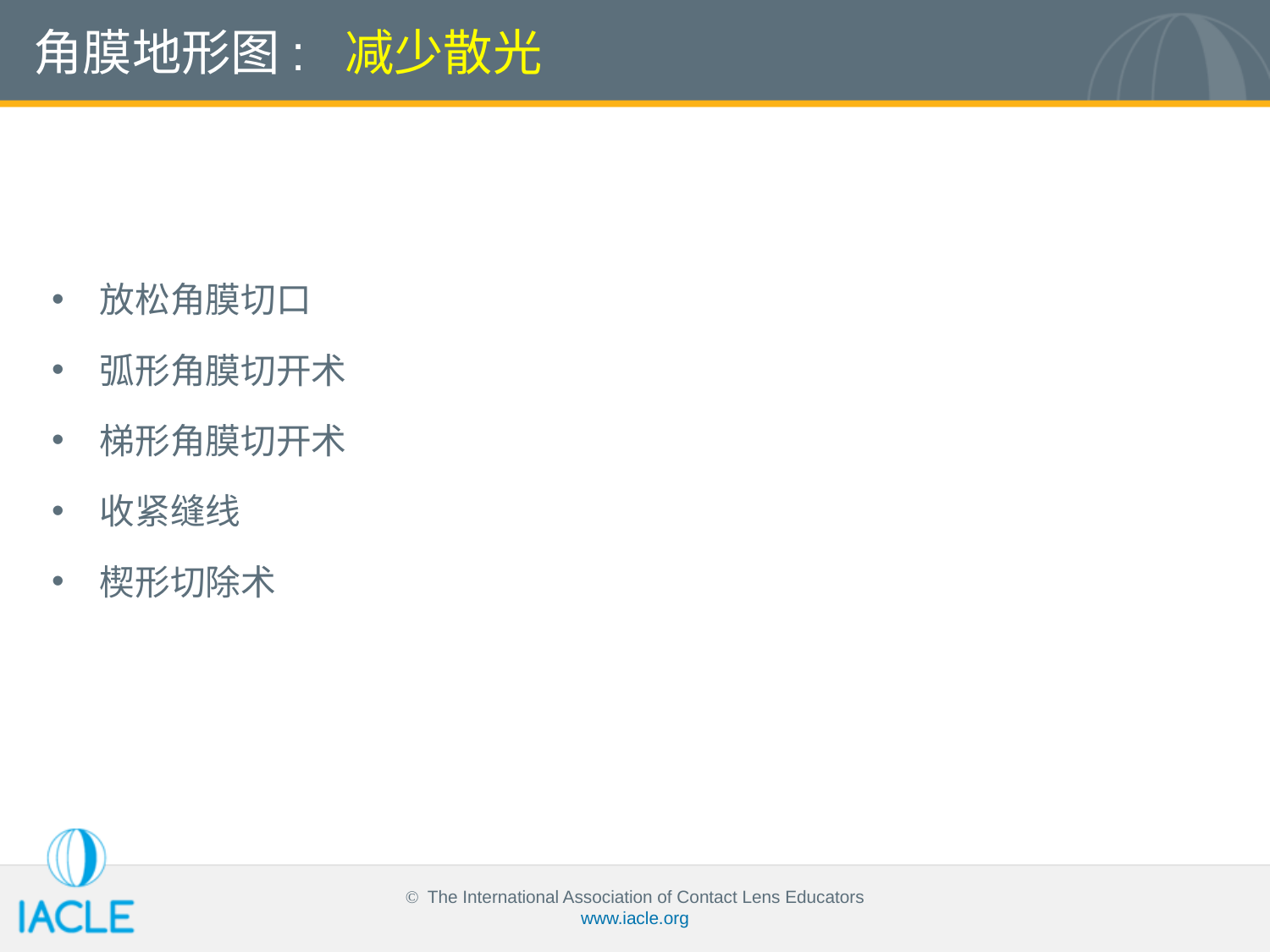

角膜地形图:  减少散光
放松角膜切口
弧形角膜切开术
梯形角膜切开术
收紧缝线
楔形切除术